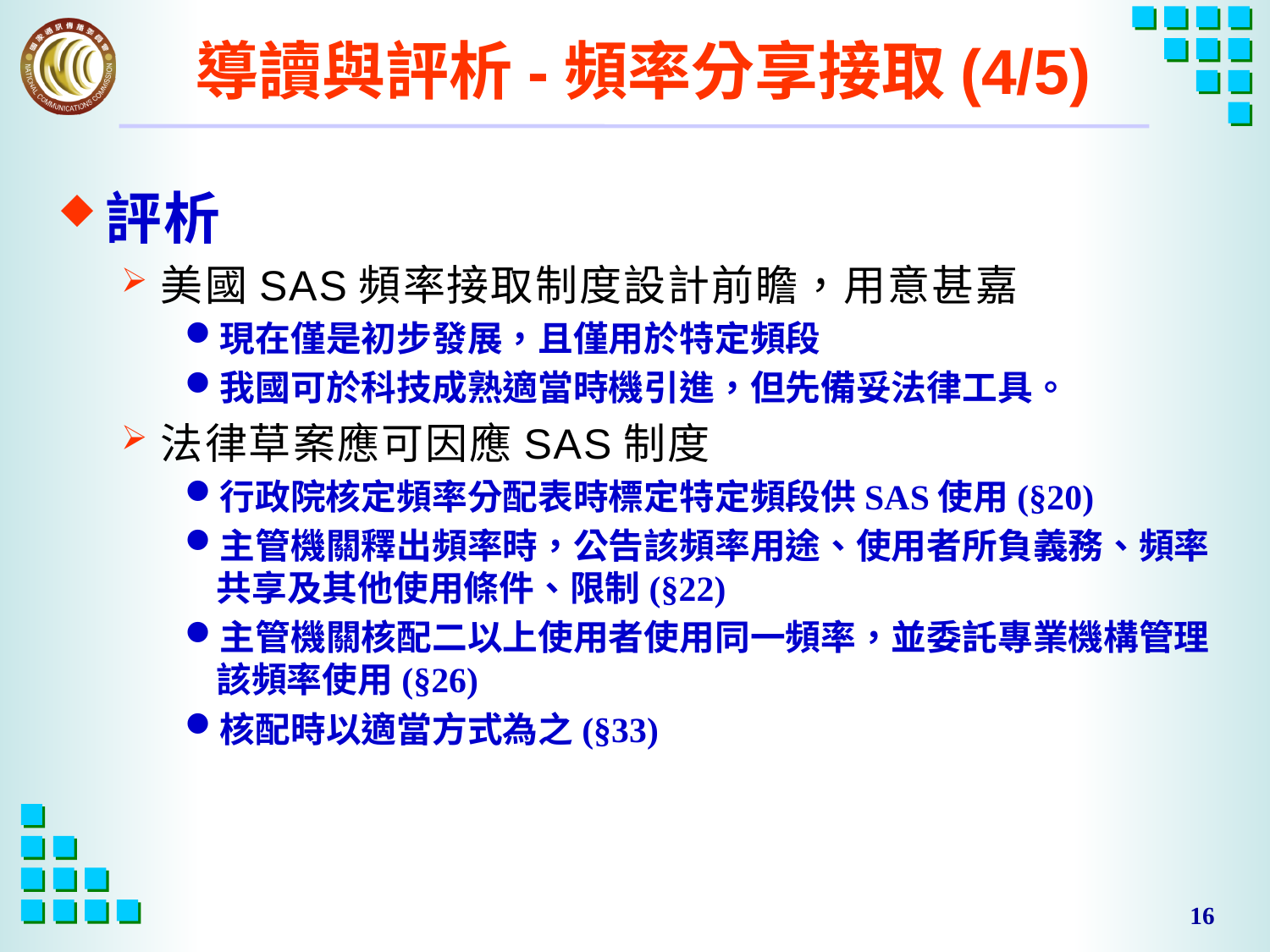

# 導讀與評析-頻率分享接取(4/5)
評析
美國SAS頻率接取制度設計前瞻，用意甚嘉
現在僅是初步發展，且僅用於特定頻段
我國可於科技成熟適當時機引進，但先備妥法律工具。
法律草案應可因應SAS制度
行政院核定頻率分配表時標定特定頻段供SAS使用(§20)
主管機關釋出頻率時，公告該頻率用途、使用者所負義務、頻率共享及其他使用條件、限制(§22)
主管機關核配二以上使用者使用同一頻率，並委託專業機構管理該頻率使用(§26)
核配時以適當方式為之(§33)